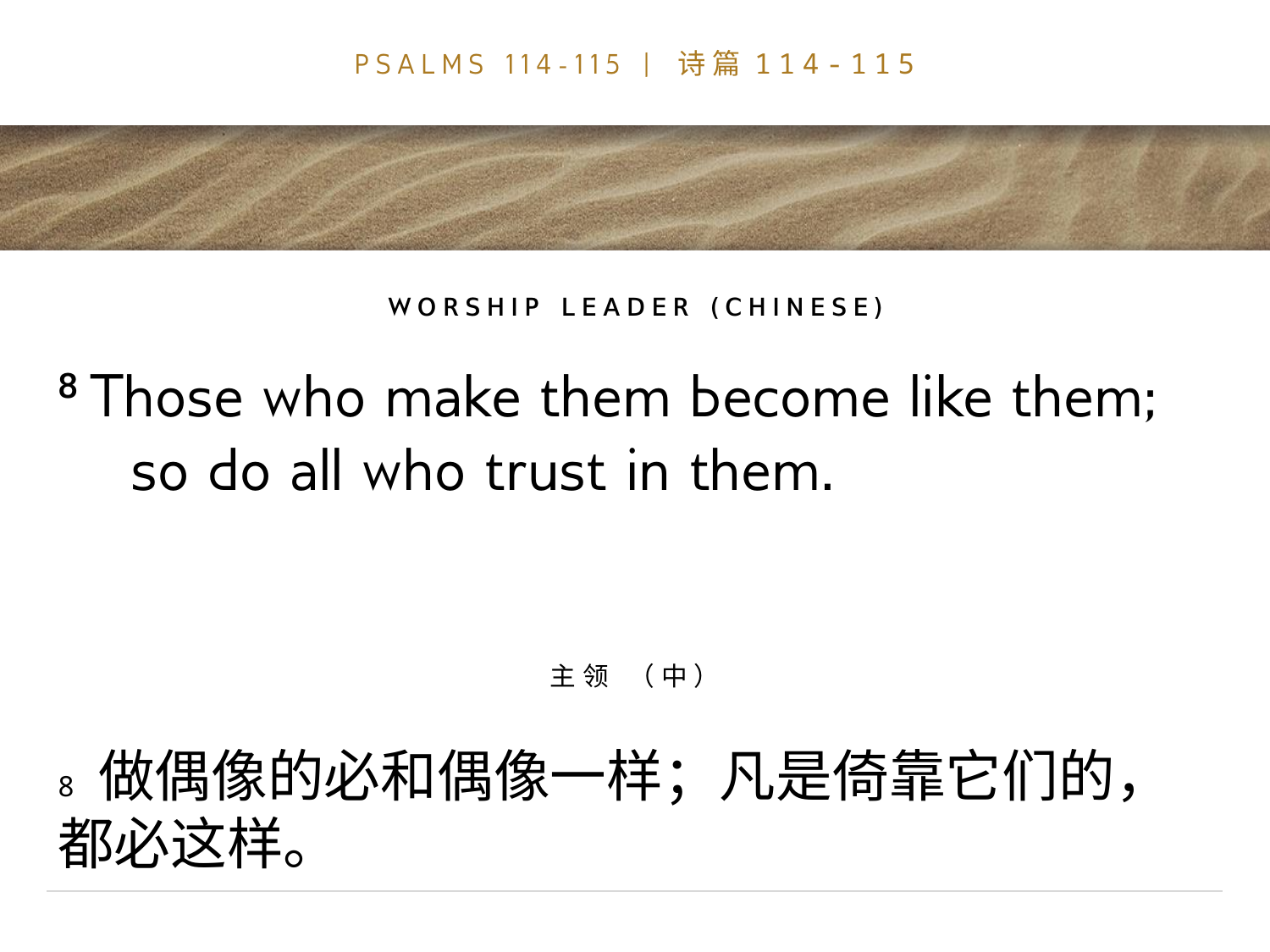

# PSALMS 114-115 | 诗篇114-115
WORSHIP LEADER (CHINESE)
8 Those who make them become like them;
    so do all who trust in them.
主领 （中）
8 做偶像的必和偶像一样；凡是倚靠它们的，都必这样。